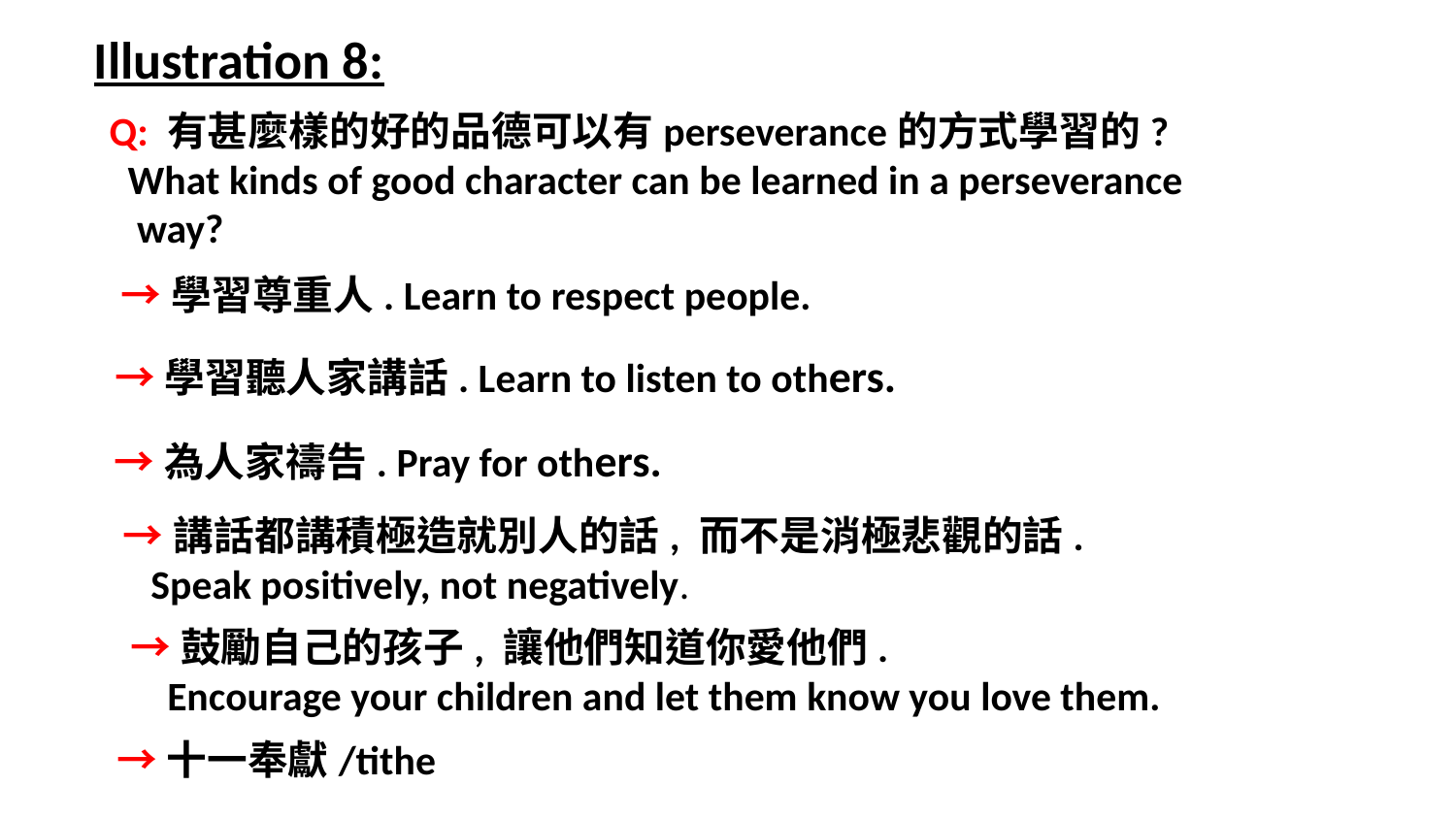

Illustration 8:
Q: 有甚麼樣的好的品德可以有perseverance的方式學習的?
  What kinds of good character can be learned in a perseverance
   way?
→學習尊重人. Learn to respect people.
→學習聽人家講話. Learn to listen to others.
→為人家禱告. Pray for others.
→講話都講積極造就別人的話, 而不是消極悲觀的話.
   Speak positively, not negatively.
→鼓勵自己的孩子, 讓他們知道你愛他們.
    Encourage your children and let them know you love them.
→十一奉獻/tithe